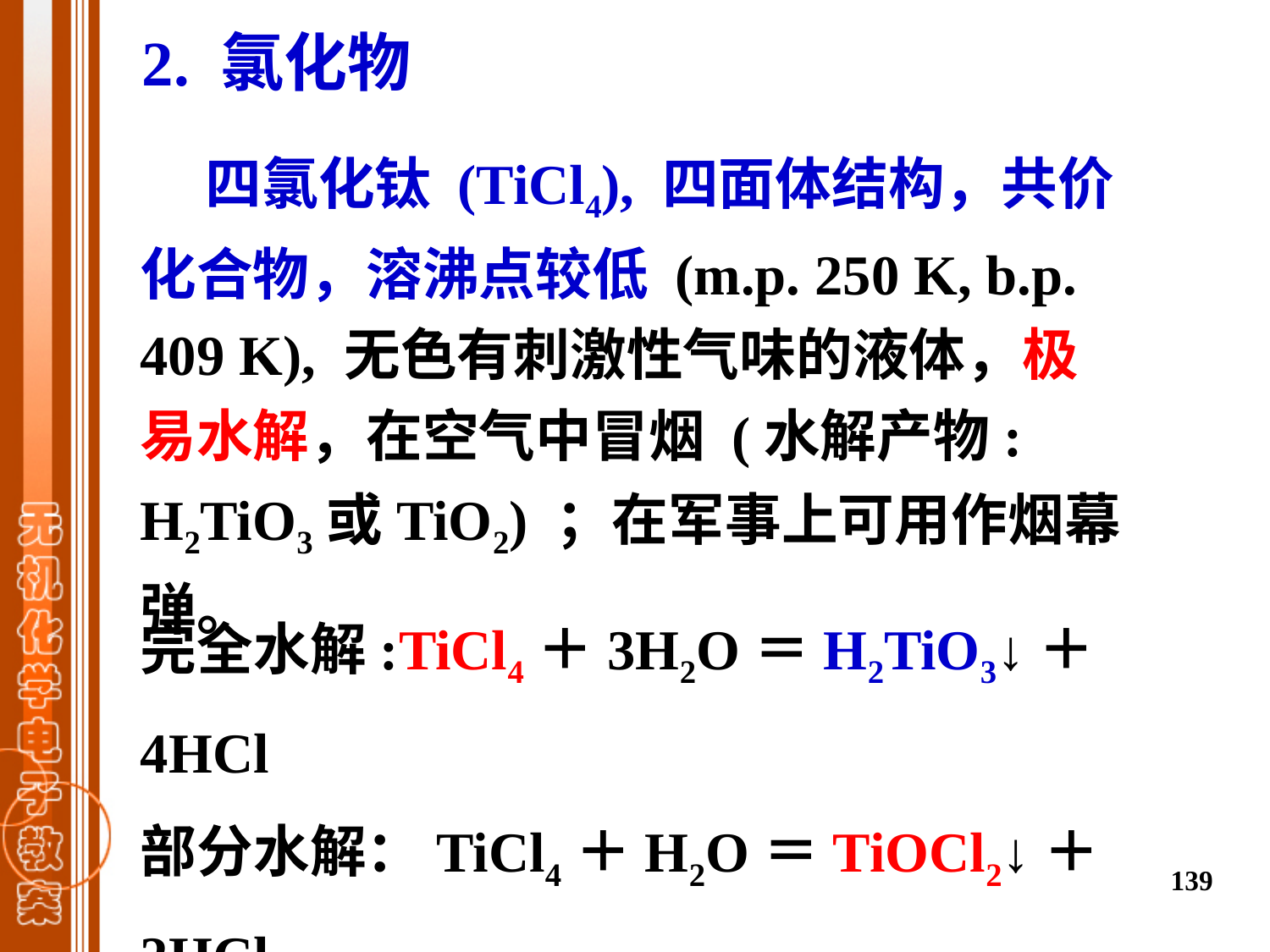

2. 氯化物
    四氯化钛 (TiCl4), 四面体结构，共价化合物，溶沸点较低 (m.p. 250 K, b.p. 409 K), 无色有刺激性气味的液体，极易水解，在空气中冒烟 (水解产物: H2TiO3或TiO2) ；在军事上可用作烟幕弹。
完全水解:TiCl4＋3H2O＝H2TiO3↓＋4HCl
部分水解：TiCl4＋H2O＝TiOCl2↓＋2HCl
139